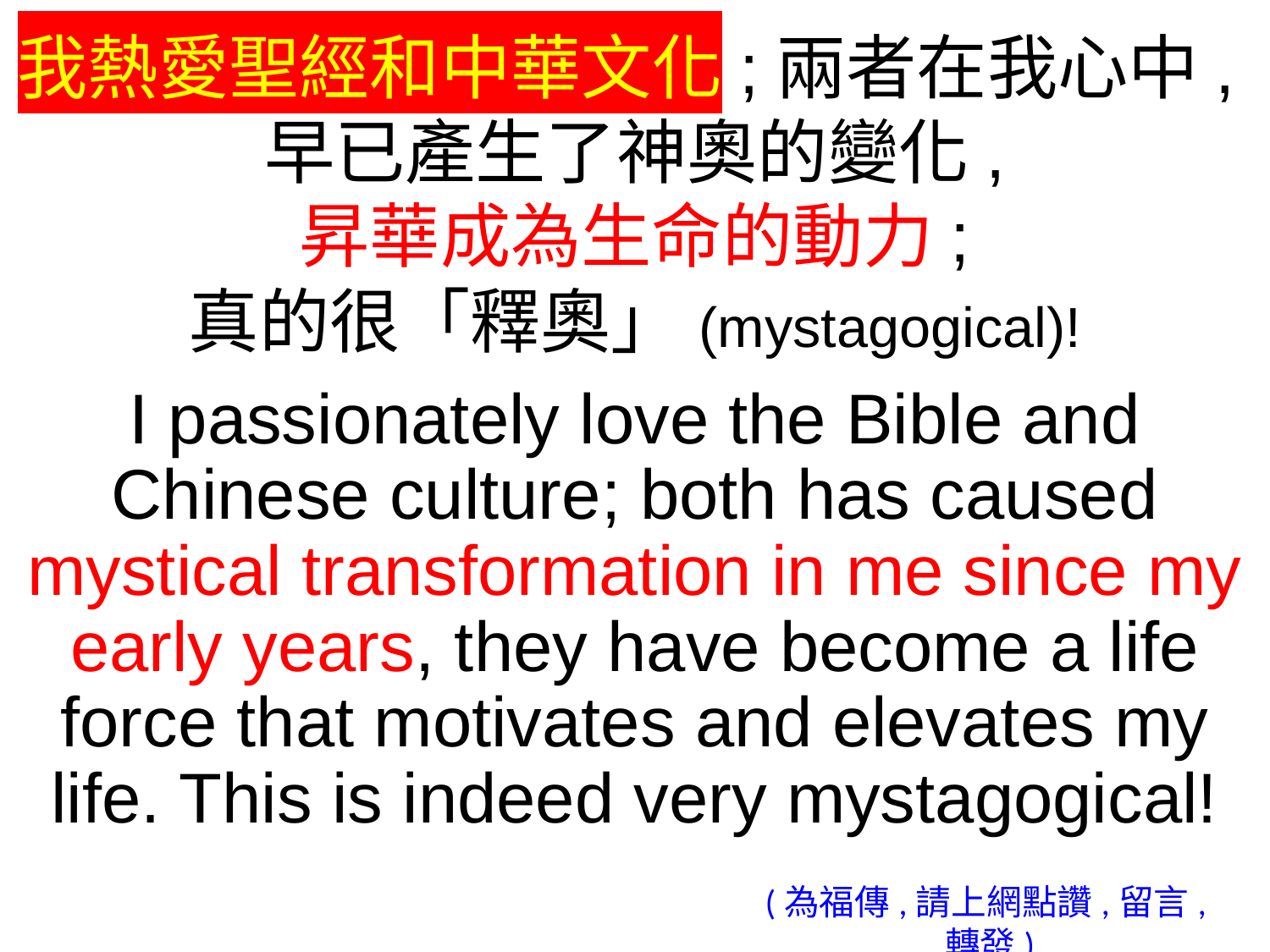

我熱愛聖經和中華文化;兩者在我心中,早已產生了神奧的變化,
昇華成為生命的動力;
真的很「釋奧」(mystagogical)!
I passionately love the Bible and Chinese culture; both has caused mystical transformation in me since my early years, they have become a life force that motivates and elevates my life. This is indeed very mystagogical!
(為福傳,請上網點讚,留言,轉發)